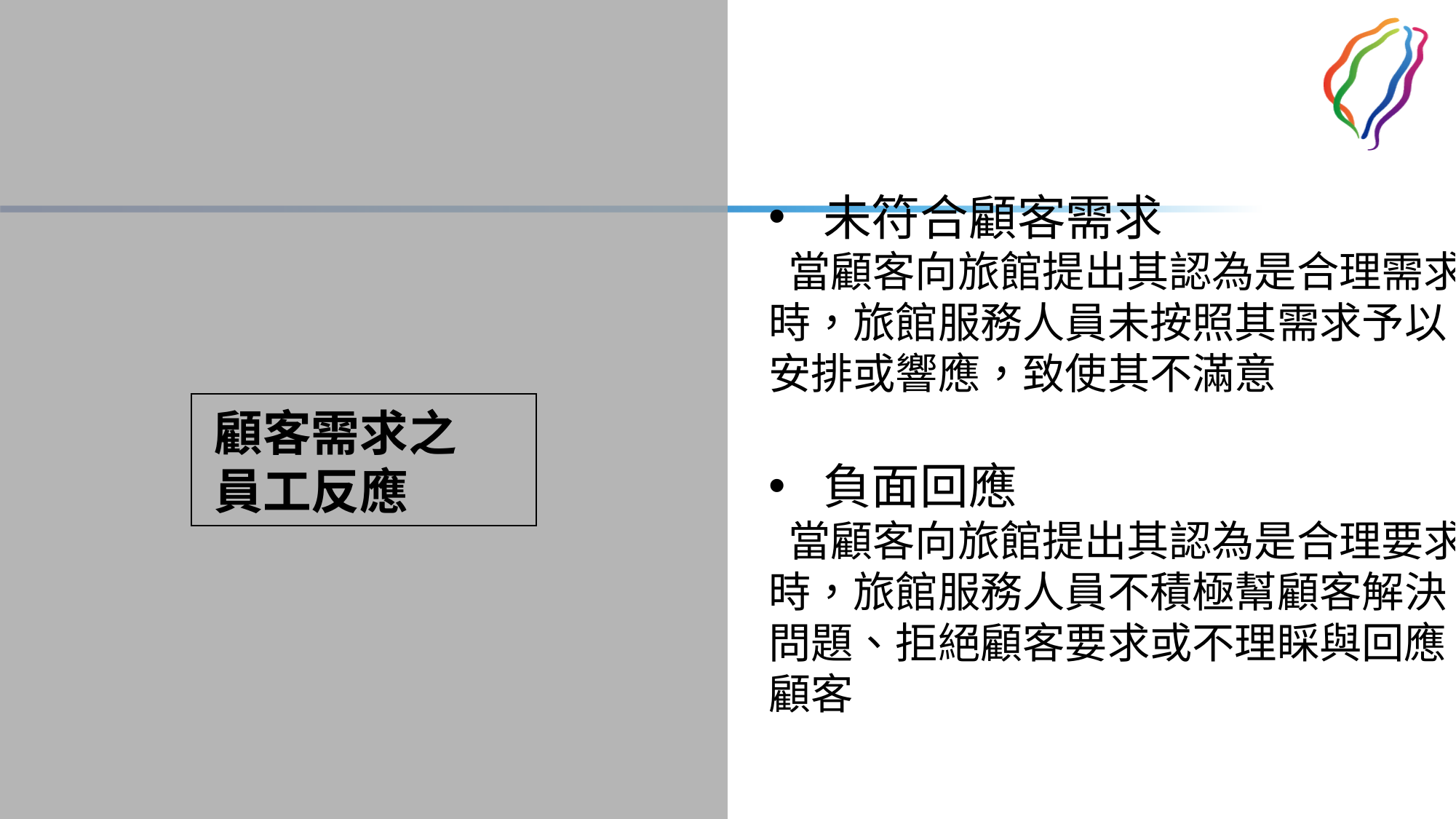

未符合顧客需求
 當顧客向旅館提出其認為是合理需求時，旅館服務人員未按照其需求予以安排或響應，致使其不滿意

負面回應
 當顧客向旅館提出其認為是合理要求時，旅館服務人員不積極幫顧客解決問題、拒絕顧客要求或不理睬與回應顧客

顧客需求之
員工反應